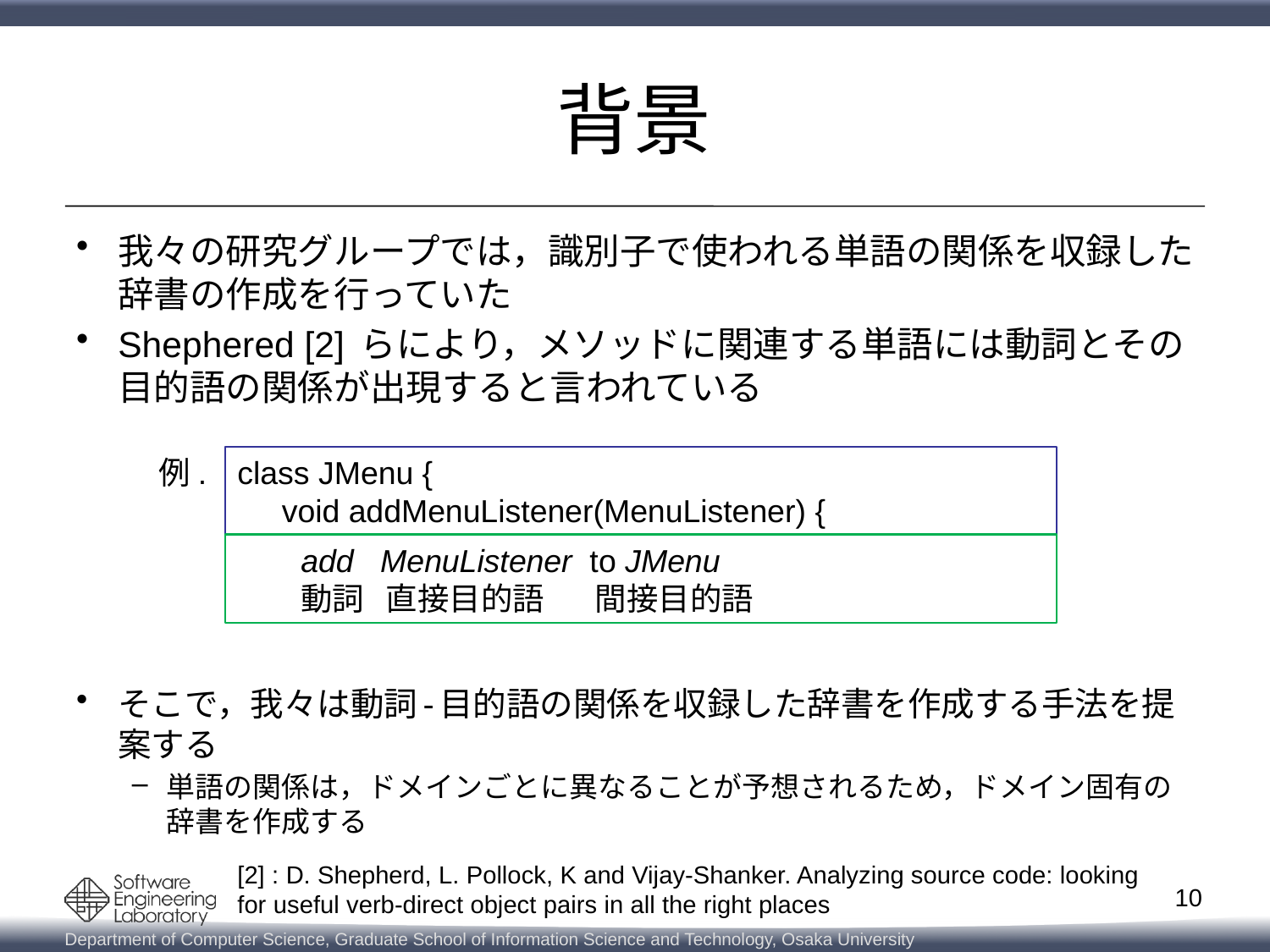

# 背景
我々の研究グループでは，識別子で使われる単語の関係を収録した辞書の作成を行っていた
Shephered [2] らにより，メソッドに関連する単語には動詞とその目的語の関係が出現すると言われている

そこで，我々は動詞-目的語の関係を収録した辞書を作成する手法を提案する
単語の関係は，ドメインごとに異なることが予想されるため，ドメイン固有の辞書を作成する
例.
class JMenu {
     void addMenuListener(MenuListener) {
add   MenuListener  to JMenu
動詞   直接目的語       間接目的語
[2] : D. Shepherd, L. Pollock, K and Vijay-Shanker. Analyzing source code: looking for useful verb-direct object pairs in all the right places
10